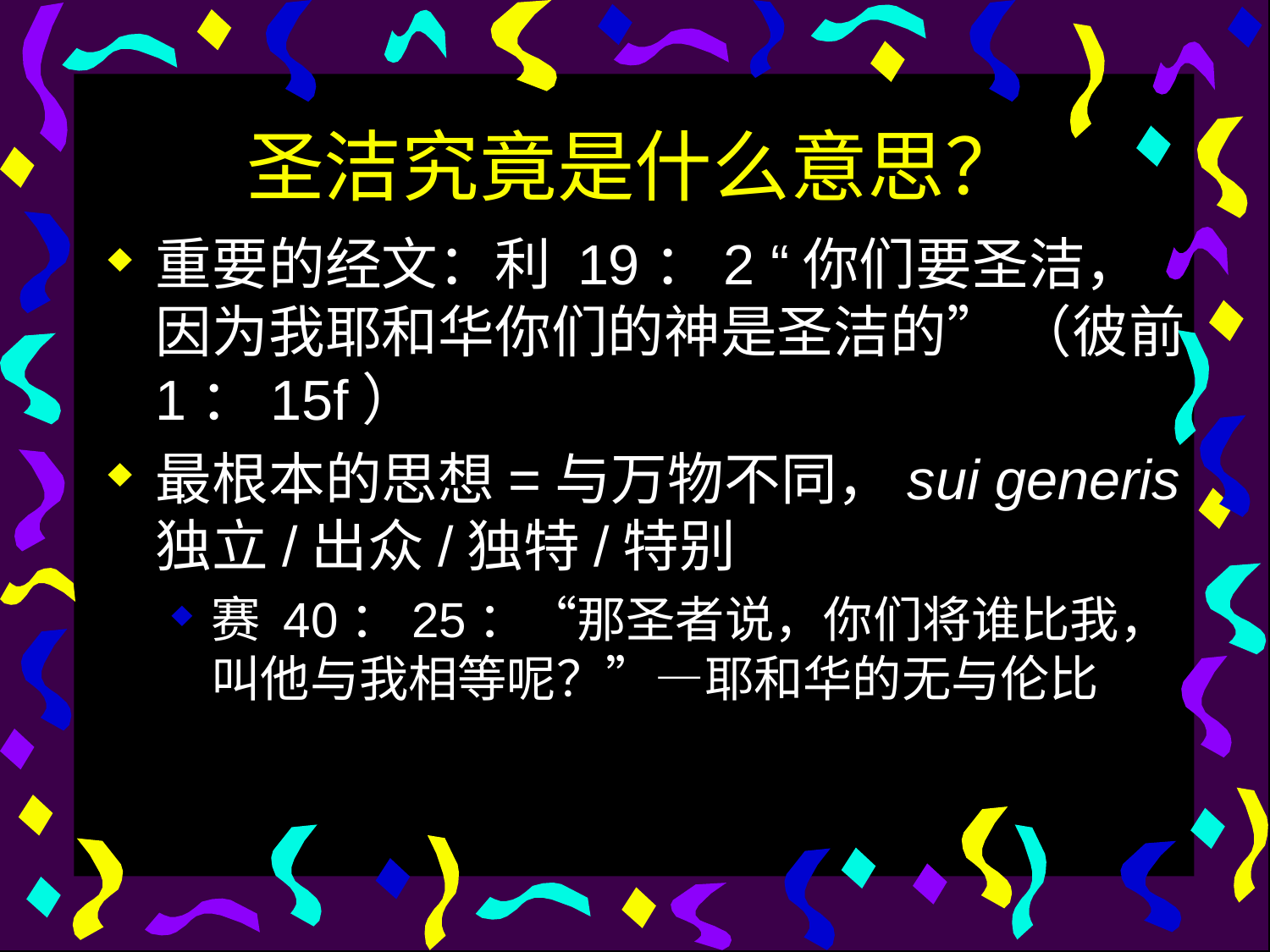

# 圣洁究竟是什么意思？
重要的经文：利 19：2 “你们要圣洁，因为我耶和华你们的神是圣洁的” （彼前 1：15f）
最根本的思想=与万物不同，sui generis独立/出众/独特/特别
赛 40：25：“那圣者说，你们将谁比我，叫他与我相等呢？”—耶和华的无与伦比